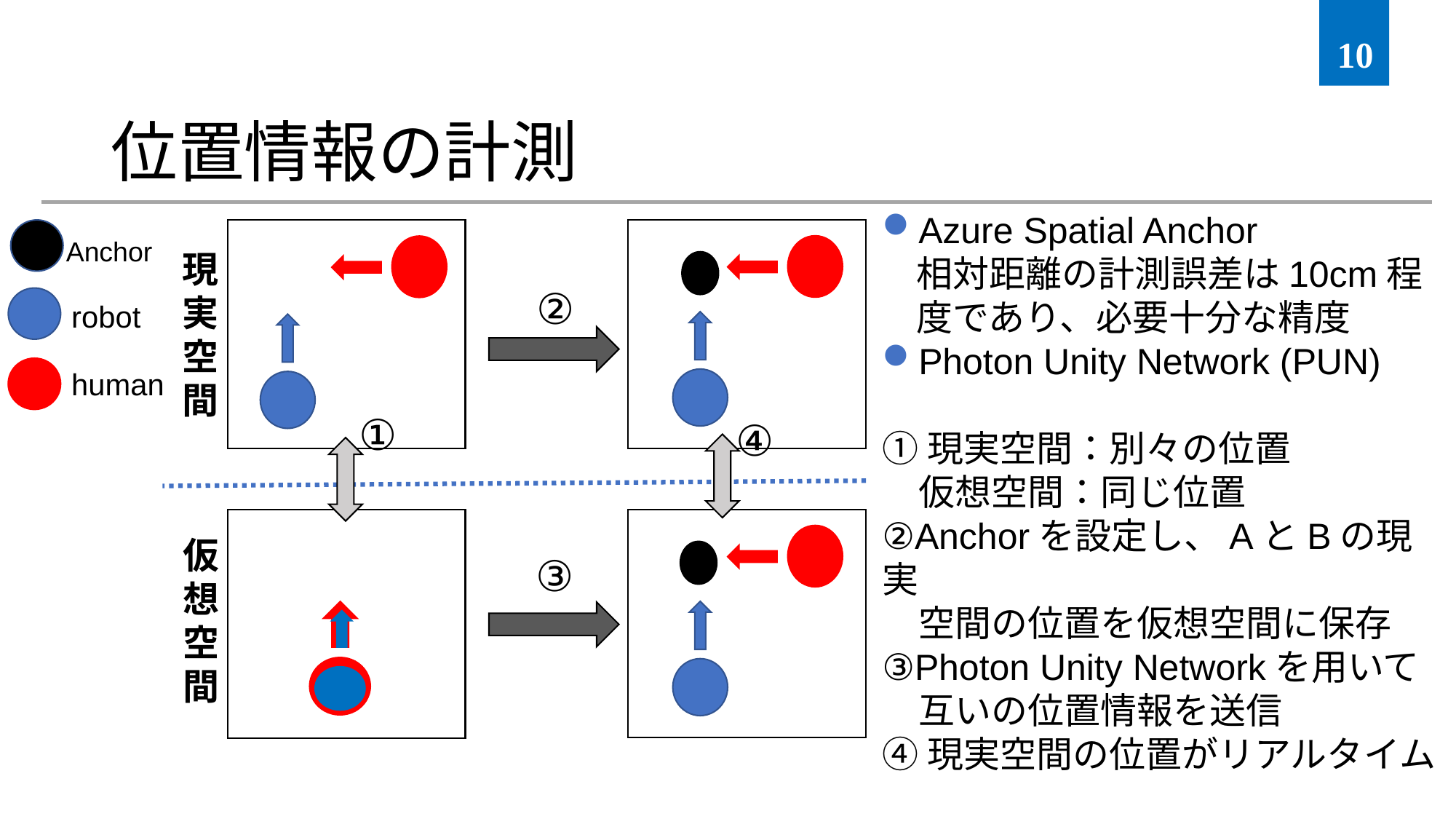

10
# 位置情報の計測
Azure Spatial Anchor
相対距離の計測誤差は10cm程度であり、必要十分な精度
Photon Unity Network (PUN)

①現実空間：別々の位置
　仮想空間：同じ位置
②Anchorを設定し、AとBの現実
　空間の位置を仮想空間に保存
③Photon Unity Networkを用いて
　互いの位置情報を送信
④現実空間の位置がリアルタイム
　にトラッキングできる

Anchor

現実空間

②

robot

human

①
④

仮想空間
③